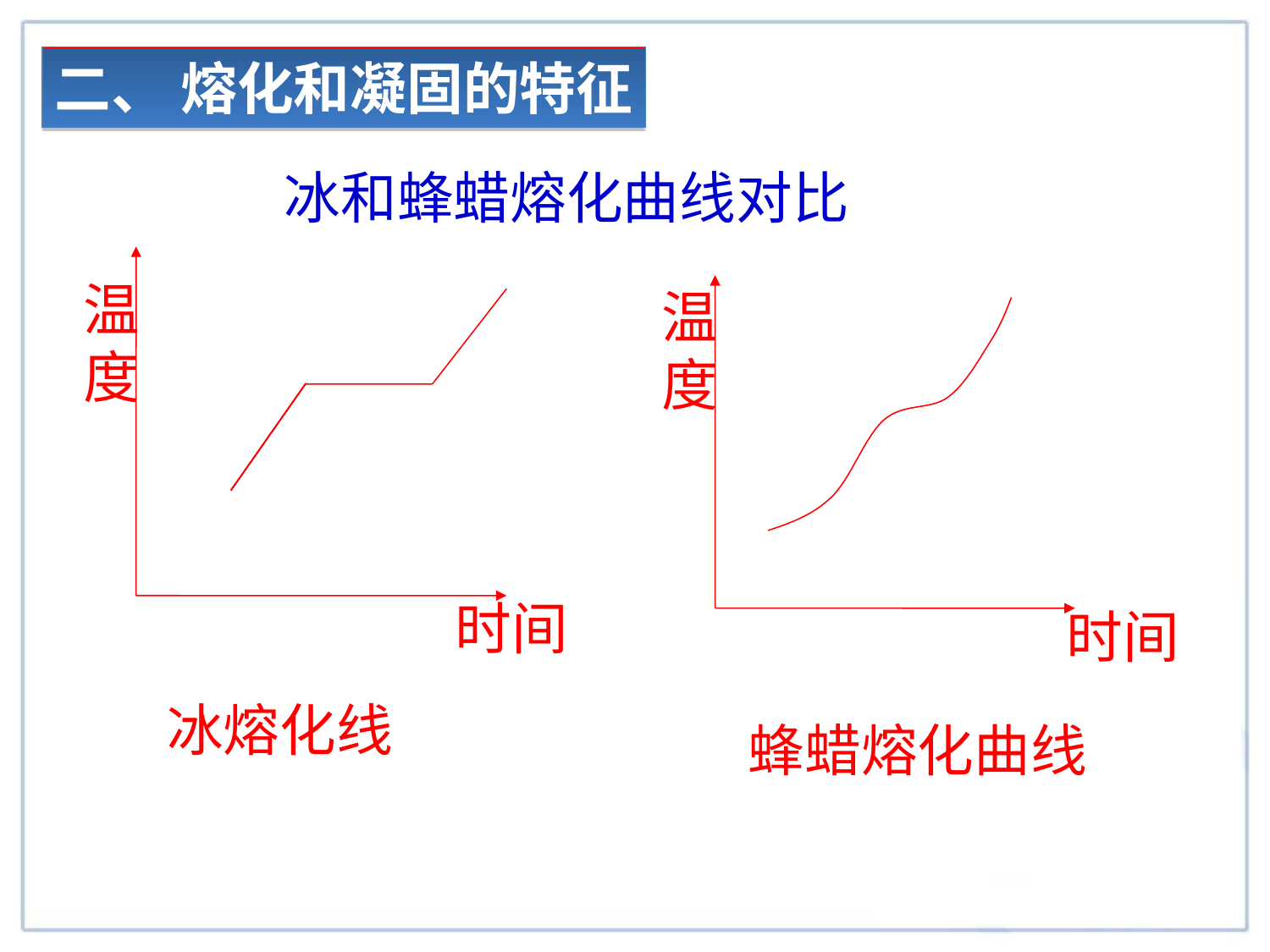

二、 熔化和凝固的特征
冰和蜂蜡熔化曲线对比

温度

时间

冰熔化线
温
度

时间

蜂蜡熔化曲线